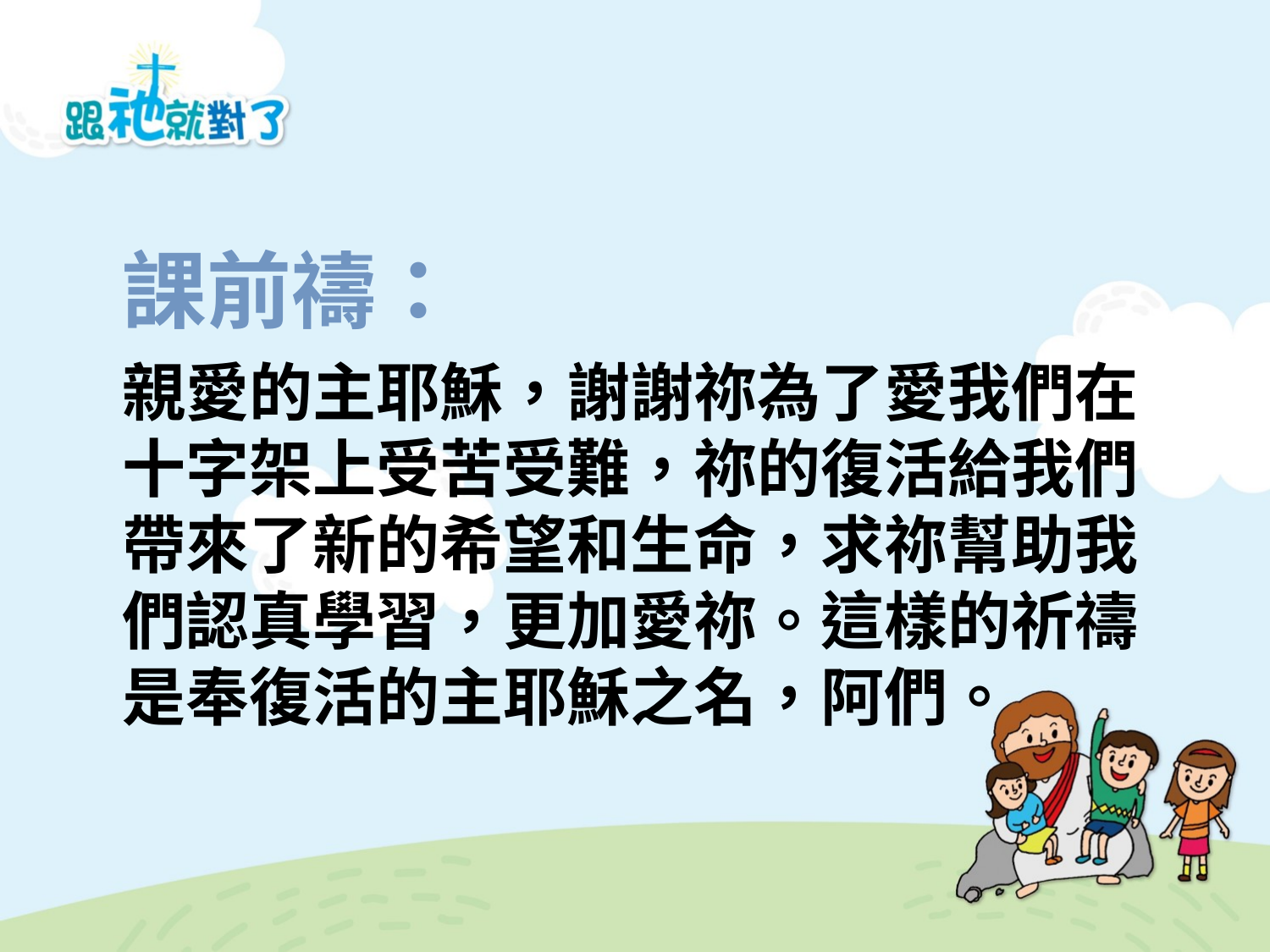

課前禱：
親愛的主耶穌，謝謝祢為了愛我們在十字架上受苦受難，祢的復活給我們帶來了新的希望和生命，求祢幫助我們認真學習，更加愛祢。這樣的祈禱是奉復活的主耶穌之名，阿們。